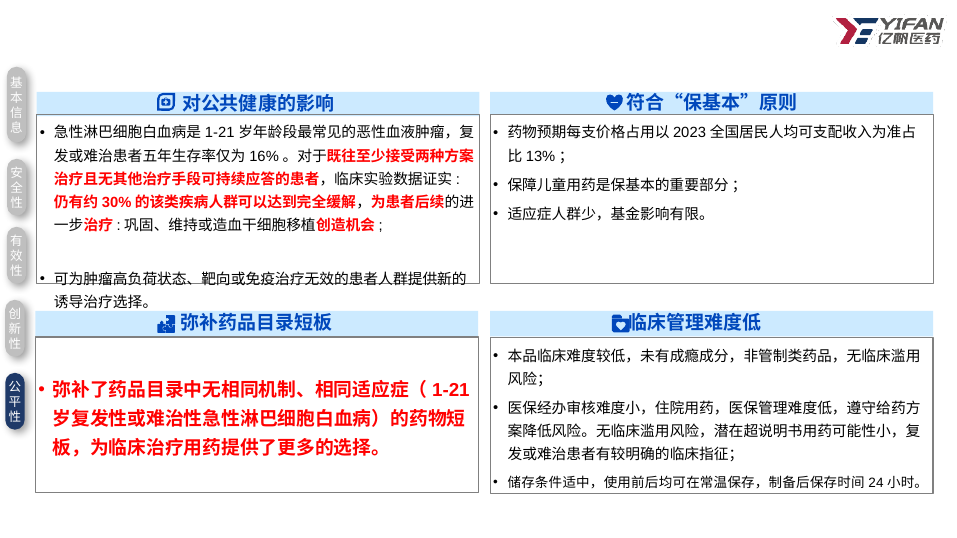

基本信息
对公共健康的影响
符合“保基本”原则

急性淋巴细胞白血病是1-21岁年龄段最常见的恶性血液肿瘤，复发或难治患者五年生存率仅为16%。对于既往至少接受两种方案治疗且无其他治疗手段可持续应答的患者，临床实验数据证实:仍有约30%的该类疾病人群可以达到完全缓解，为患者后续的进一步治疗:巩固、维持或造血干细胞移植创造机会;
可为肿瘤高负荷状态、靶向或免疫治疗无效的患者人群提供新的诱导治疗选择。
药物预期每支价格占用以2023全国居民人均可支配收入为准占比13%；
保障儿童用药是保基本的重要部分 ；
适应症人群少，基金影响有限。
安全性
有效性
创新性
弥补药品目录短板
临床管理难度低

弥补了药品目录中无相同机制、相同适应症（1-21岁复发性或难治性急性淋巴细胞白血病）的药物短板，为临床治疗用药提供了更多的选择。
本品临床难度较低，未有成瘾成分，非管制类药品，无临床滥用风险；
医保经办审核难度小，住院用药，医保管理难度低，遵守给药方案降低风险。无临床滥用风险，潜在超说明书用药可能性小，复发或难治患者有较明确的临床指征；
储存条件适中，使用前后均可在常温保存，制备后保存时间24小时。
公平性